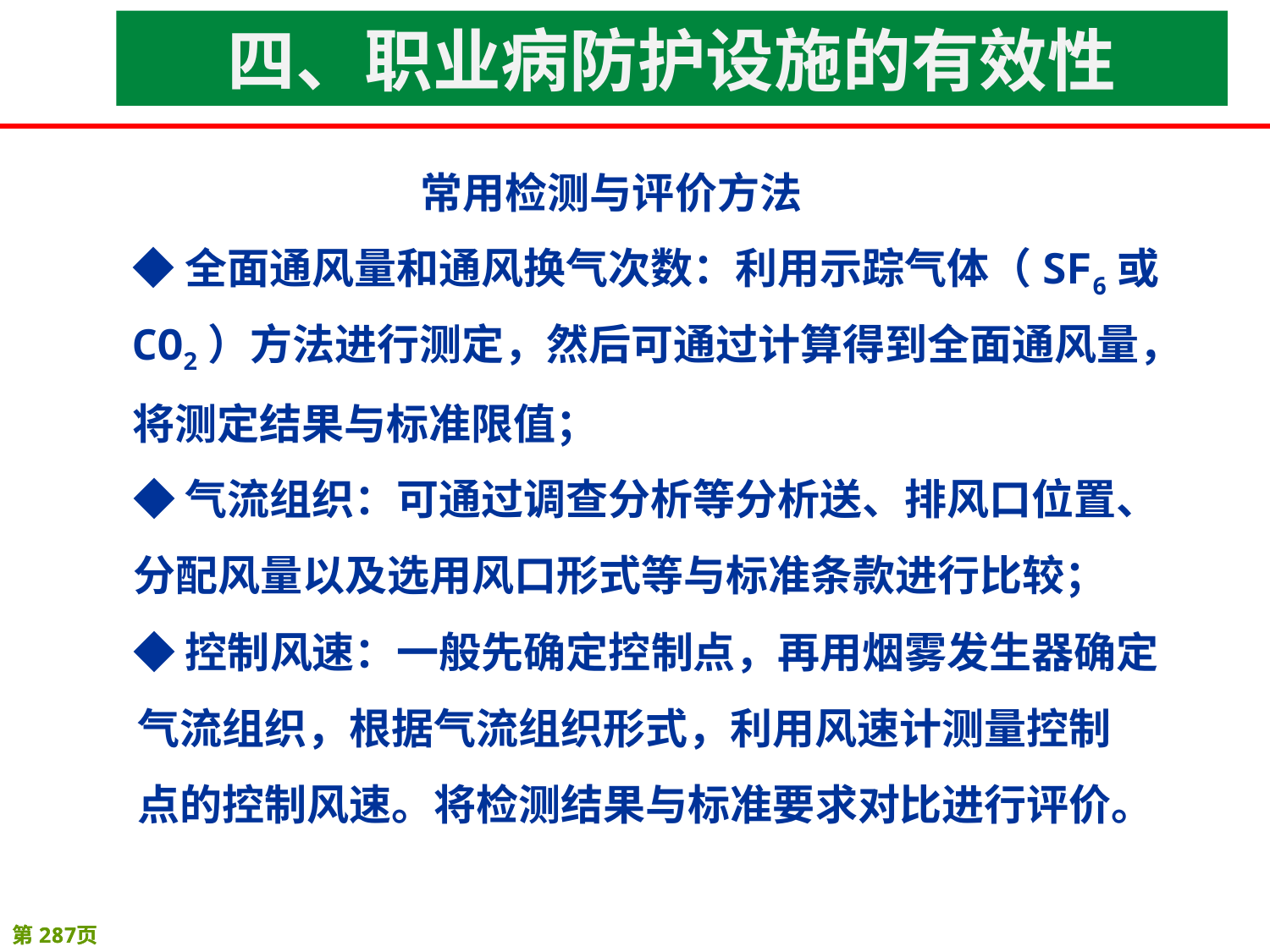

四、职业病防护设施的有效性

常用检测与评价方法
◆全面通风量和通风换气次数：利用示踪气体（SF6或

CO2）方法进行测定，然后可通过计算得到全面通风量，

将测定结果与标准限值；
◆气流组织：可通过调查分析等分析送、排风口位置、
分配风量以及选用风口形式等与标准条款进行比较；

◆控制风速：一般先确定控制点，再用烟雾发生器确定
气流组织，根据气流组织形式，利用风速计测量控制

点的控制风速。将检测结果与标准要求对比进行评价。